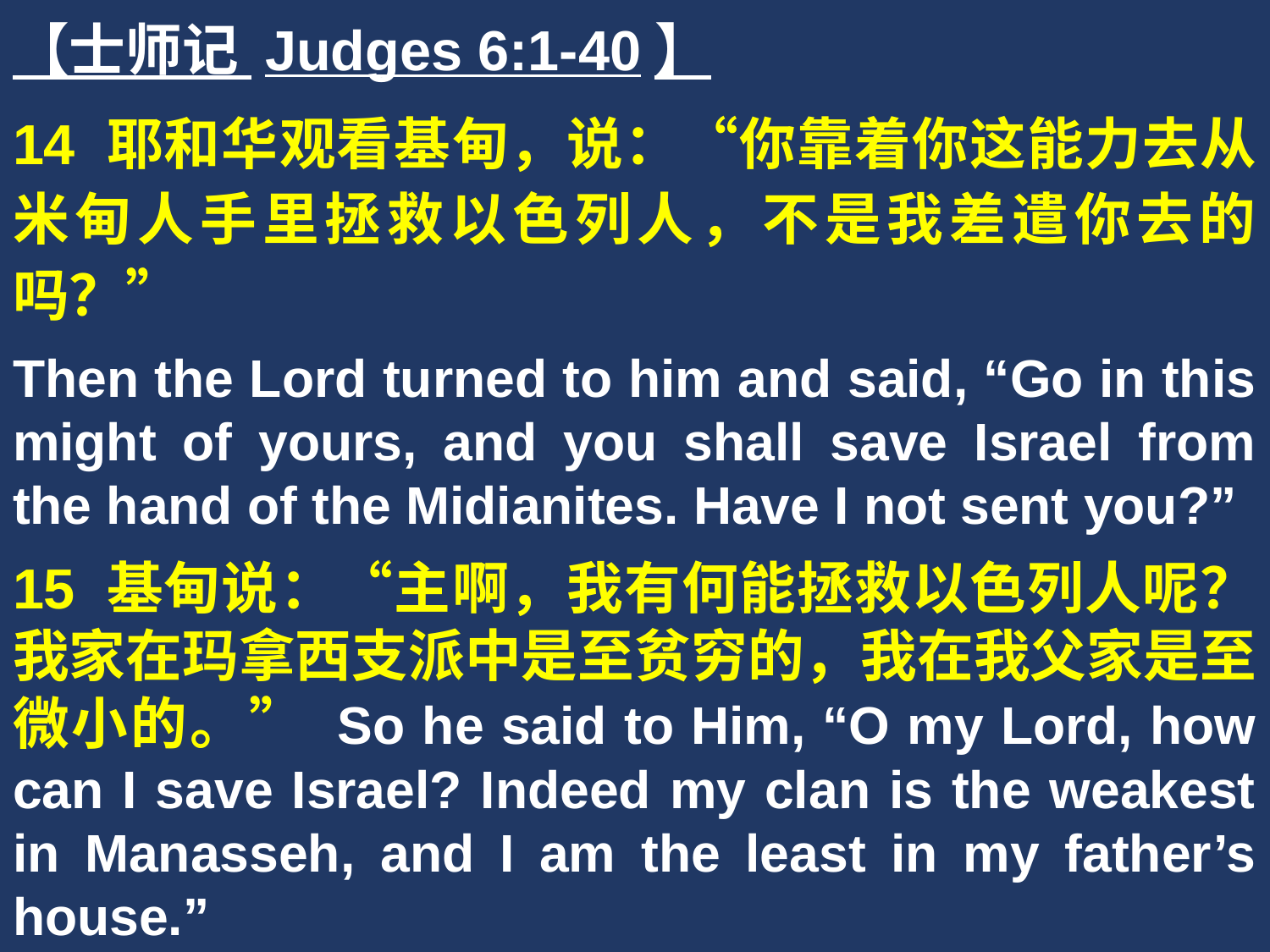

【士师记 Judges 6:1-40】
14 耶和华观看基甸，说：“你靠着你这能力去从米甸人手里拯救以色列人，不是我差遣你去的吗？”
Then the Lord turned to him and said, “Go in this might of yours, and you shall save Israel from the hand of the Midianites. Have I not sent you?”
15 基甸说：“主啊，我有何能拯救以色列人呢？我家在玛拿西支派中是至贫穷的，我在我父家是至微小的。” So he said to Him, “O my Lord, how can I save Israel? Indeed my clan is the weakest in Manasseh, and I am the least in my father’s house.”